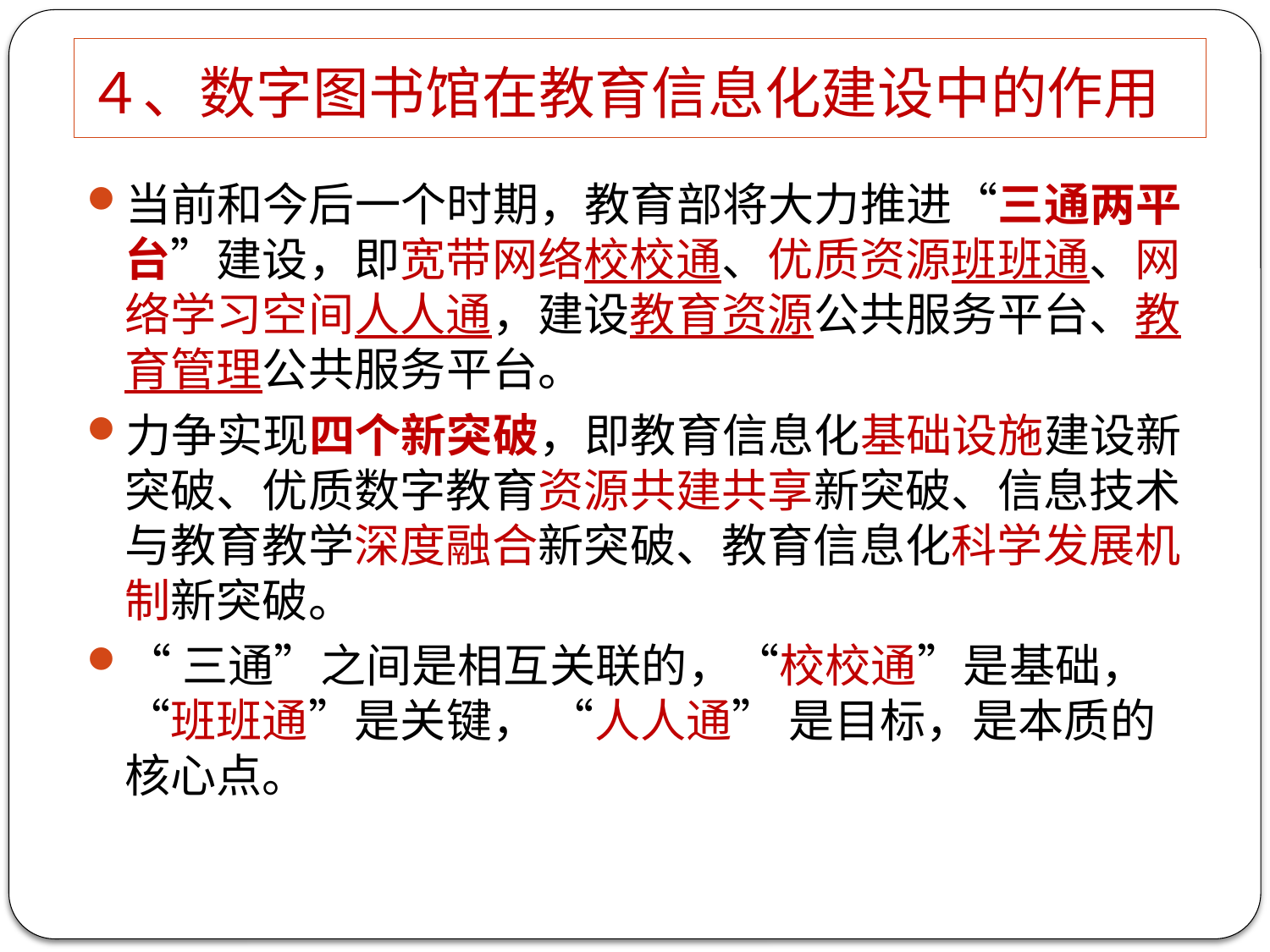

# ４、数字图书馆在教育信息化建设中的作用
当前和今后一个时期，教育部将大力推进“三通两平台”建设，即宽带网络校校通、优质资源班班通、网络学习空间人人通，建设教育资源公共服务平台、教育管理公共服务平台。
力争实现四个新突破，即教育信息化基础设施建设新突破、优质数字教育资源共建共享新突破、信息技术与教育教学深度融合新突破、教育信息化科学发展机制新突破。
“三通”之间是相互关联的，“校校通”是基础，“班班通”是关键， “人人通” 是目标，是本质的核心点。